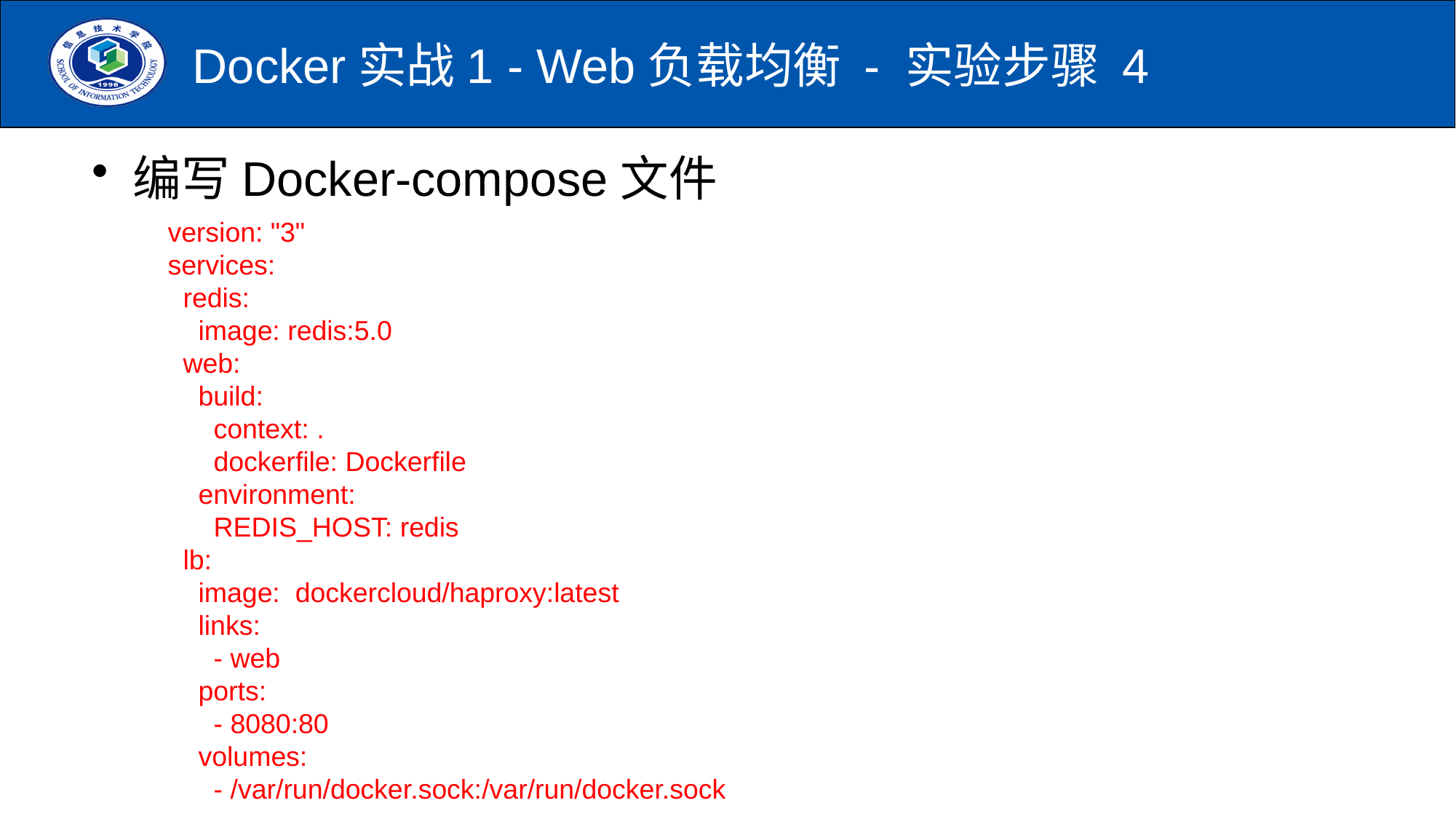

# Docker实战1 - Web负载均衡 - 实验步骤 4
编写Docker-compose文件
version: "3"
services:
  redis:
    image: redis:5.0
  web:
    build:
      context: .
      dockerfile: Dockerfile
    environment:
      REDIS_HOST: redis
  lb:
    image:  dockercloud/haproxy:latest
    links:
      - web
    ports:
      - 8080:80
    volumes:
      - /var/run/docker.sock:/var/run/docker.sock